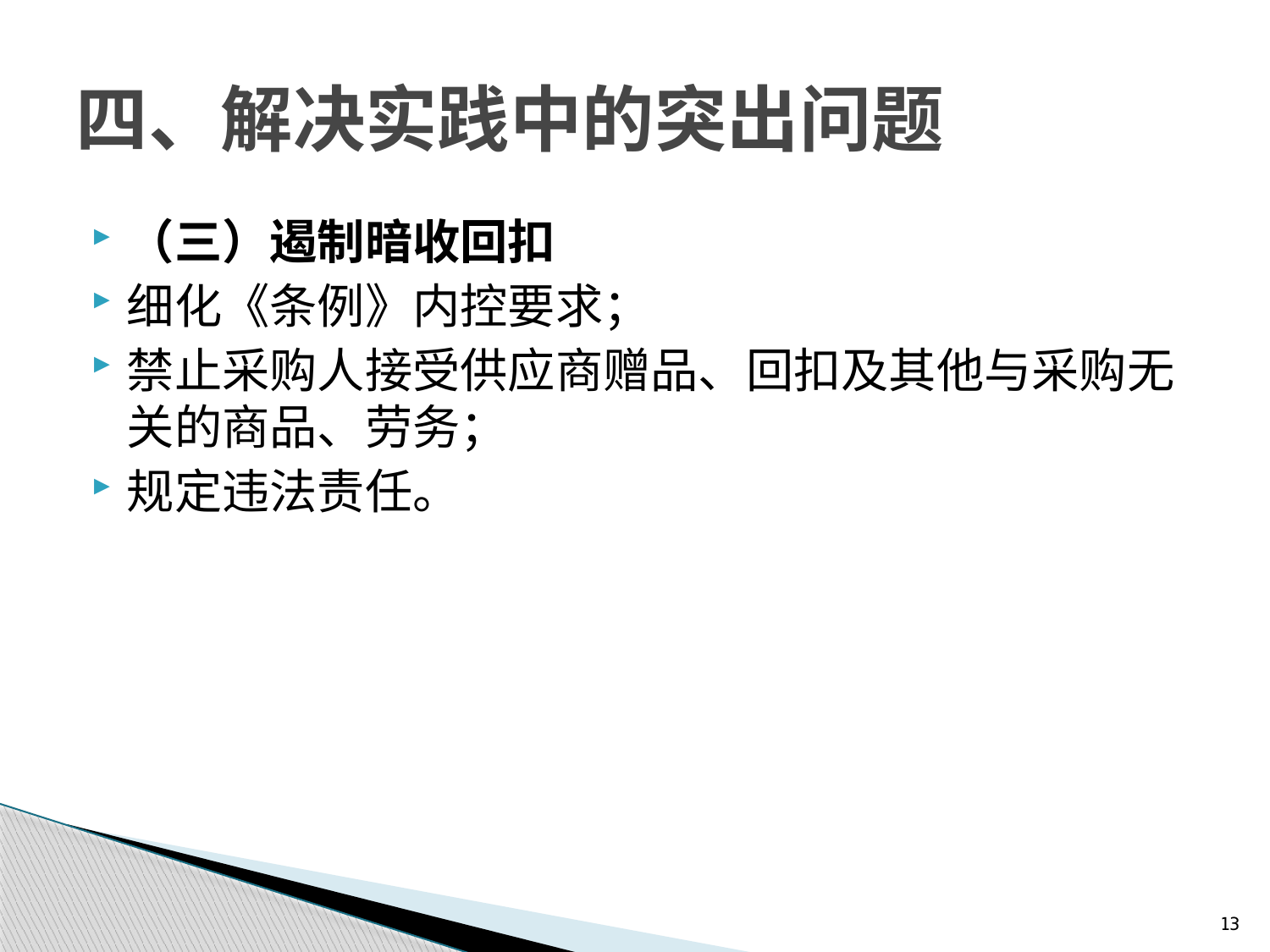

# 四、解决实践中的突出问题
（三）遏制暗收回扣
细化《条例》内控要求；
禁止采购人接受供应商赠品、回扣及其他与采购无关的商品、劳务；
规定违法责任。

13